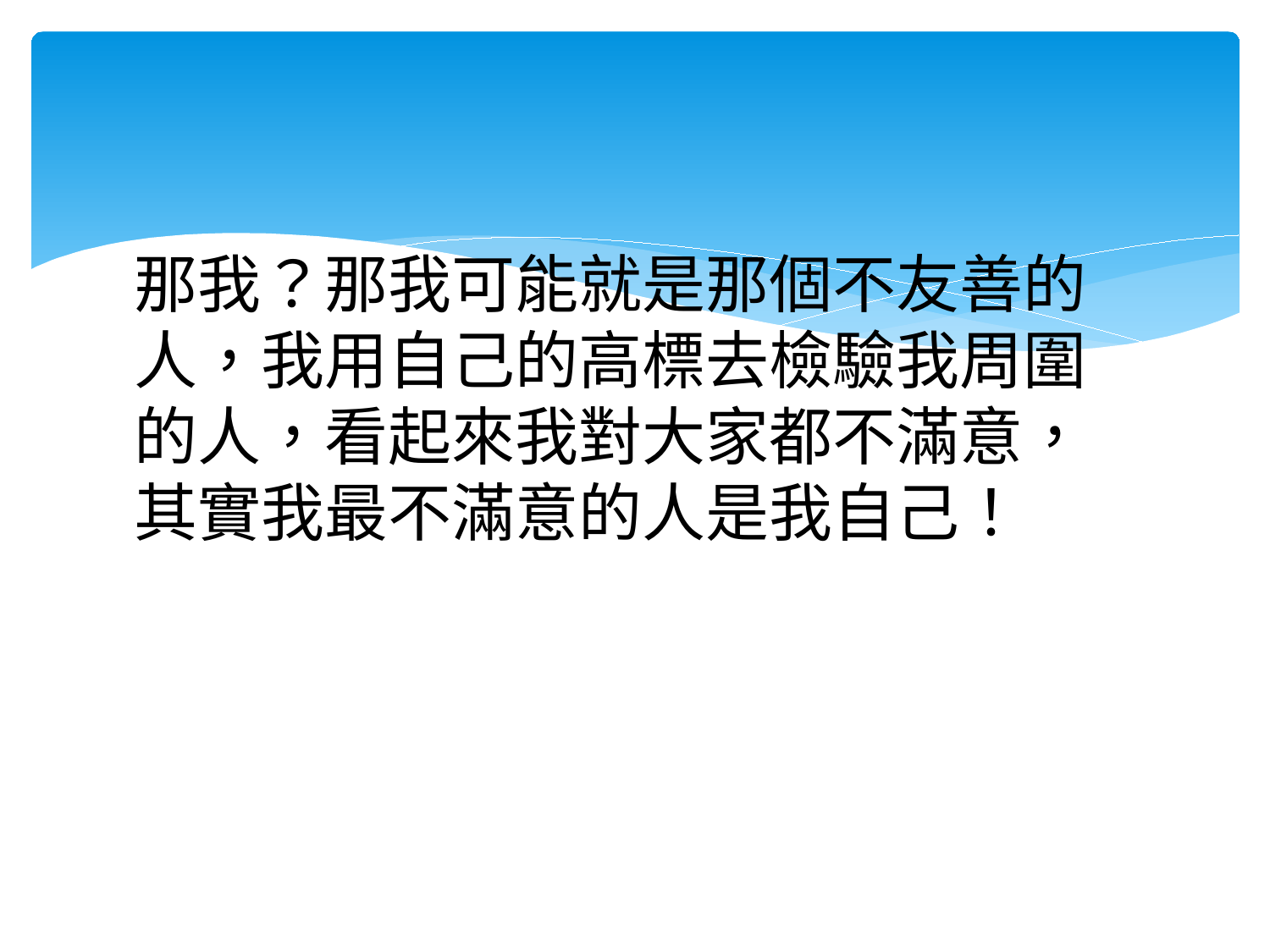

#
那我？那我可能就是那個不友善的人，我用自己的高標去檢驗我周圍的人，看起來我對大家都不滿意，其實我最不滿意的人是我自己！